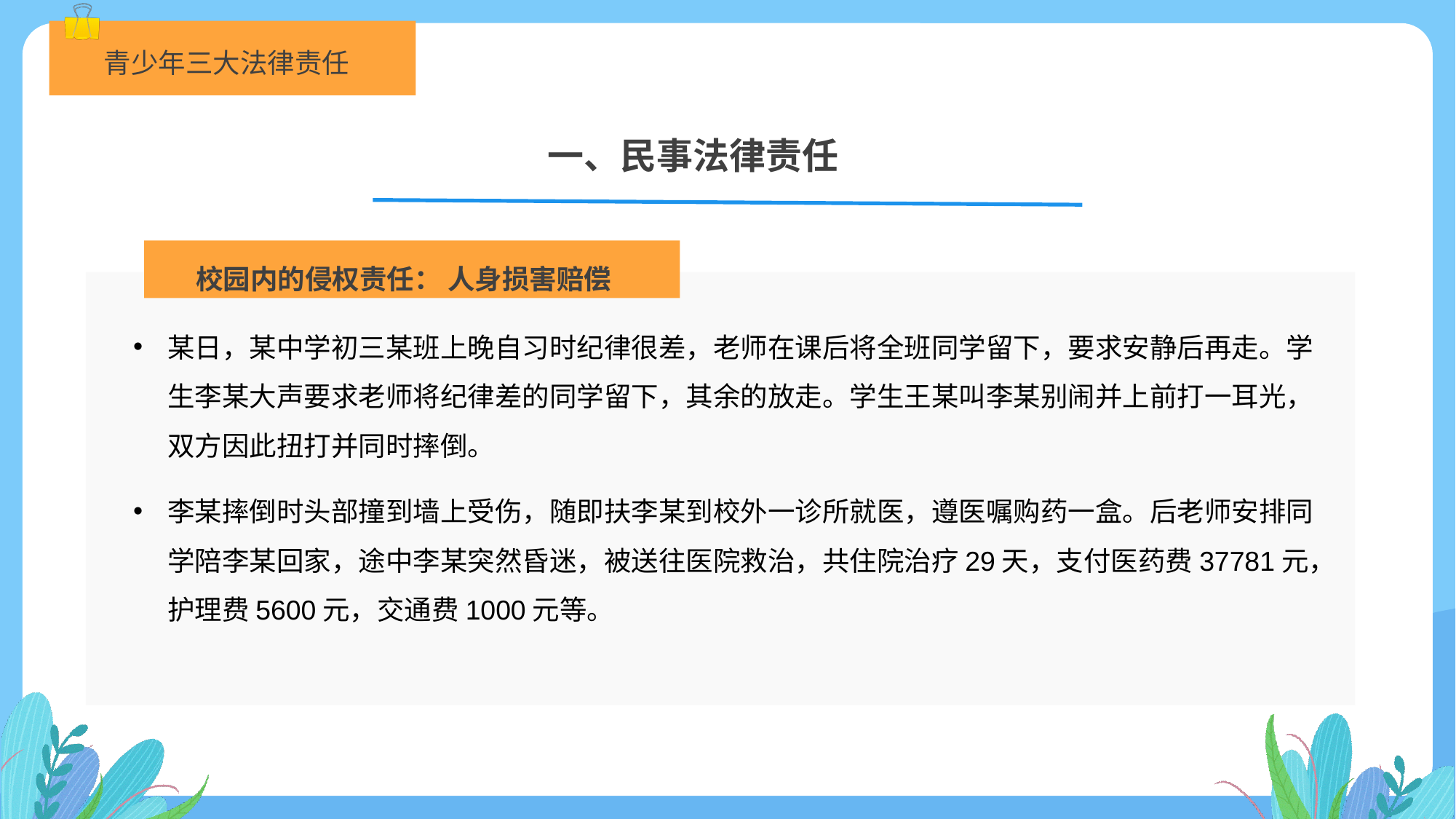

一、民事法律责任
校园内的侵权责任： 人身损害赔偿

某日，某中学初三某班上晚自习时纪律很差，老师在课后将全班同学留下，要求安静后再走。学生李某大声要求老师将纪律差的同学留下，其余的放走。学生王某叫李某别闹并上前打一耳光，双方因此扭打并同时摔倒。
李某摔倒时头部撞到墙上受伤，随即扶李某到校外一诊所就医，遵医嘱购药一盒。后老师安排同学陪李某回家，途中李某突然昏迷，被送往医院救治，共住院治疗29天，支付医药费37781元，护理费5600元，交通费1000元等。